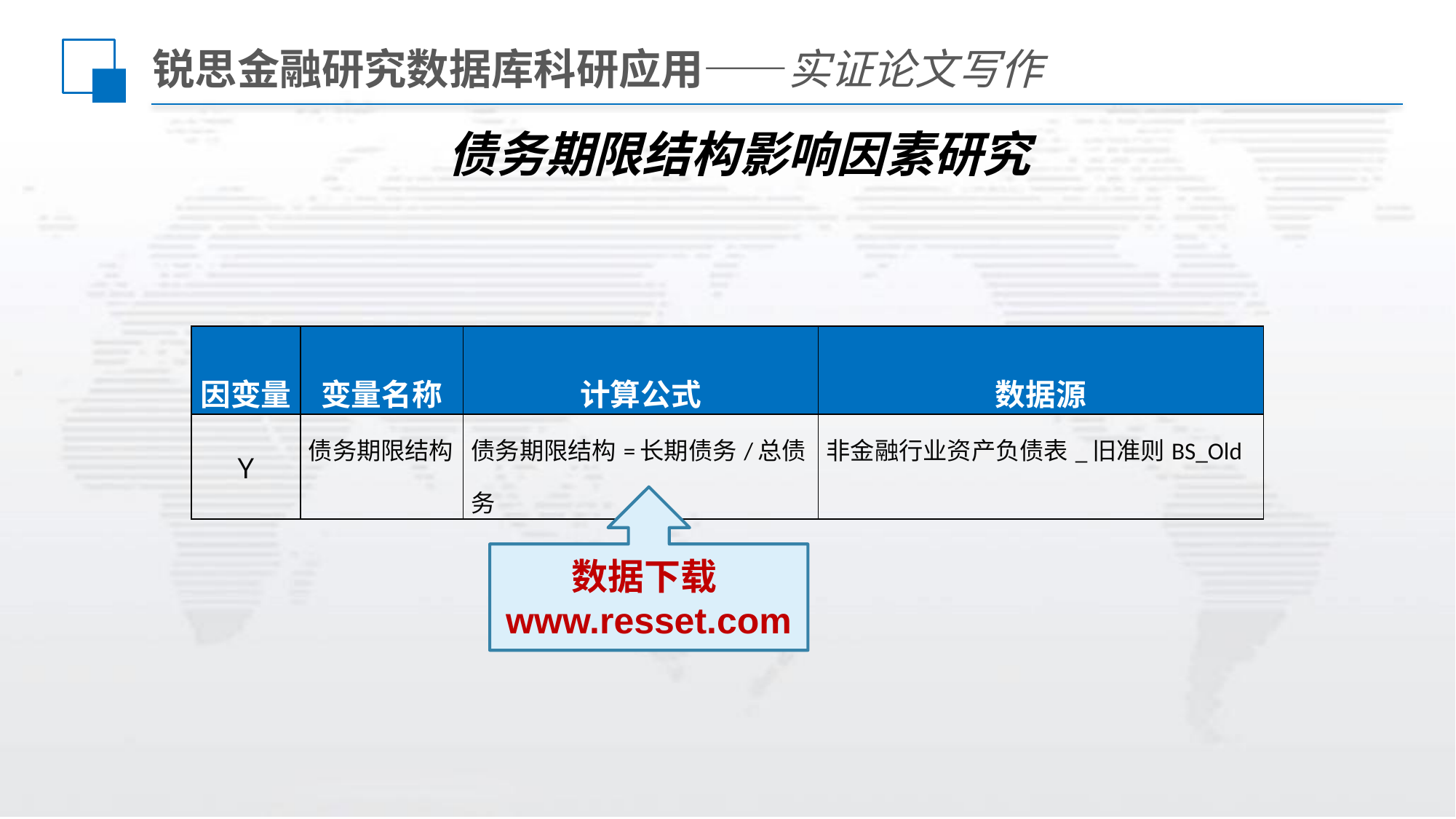

# 锐思金融研究数据库科研应用——实证论文写作
债务期限结构影响因素研究
| 因变量 | 变量名称 | 计算公式 | 数据源 |
| --- | --- | --- | --- |
| Ｙ | 债务期限结构 | 债务期限结构=长期债务/总债务 | 非金融行业资产负债表\_旧准则BS\_Old |
数据下载www.resset.com